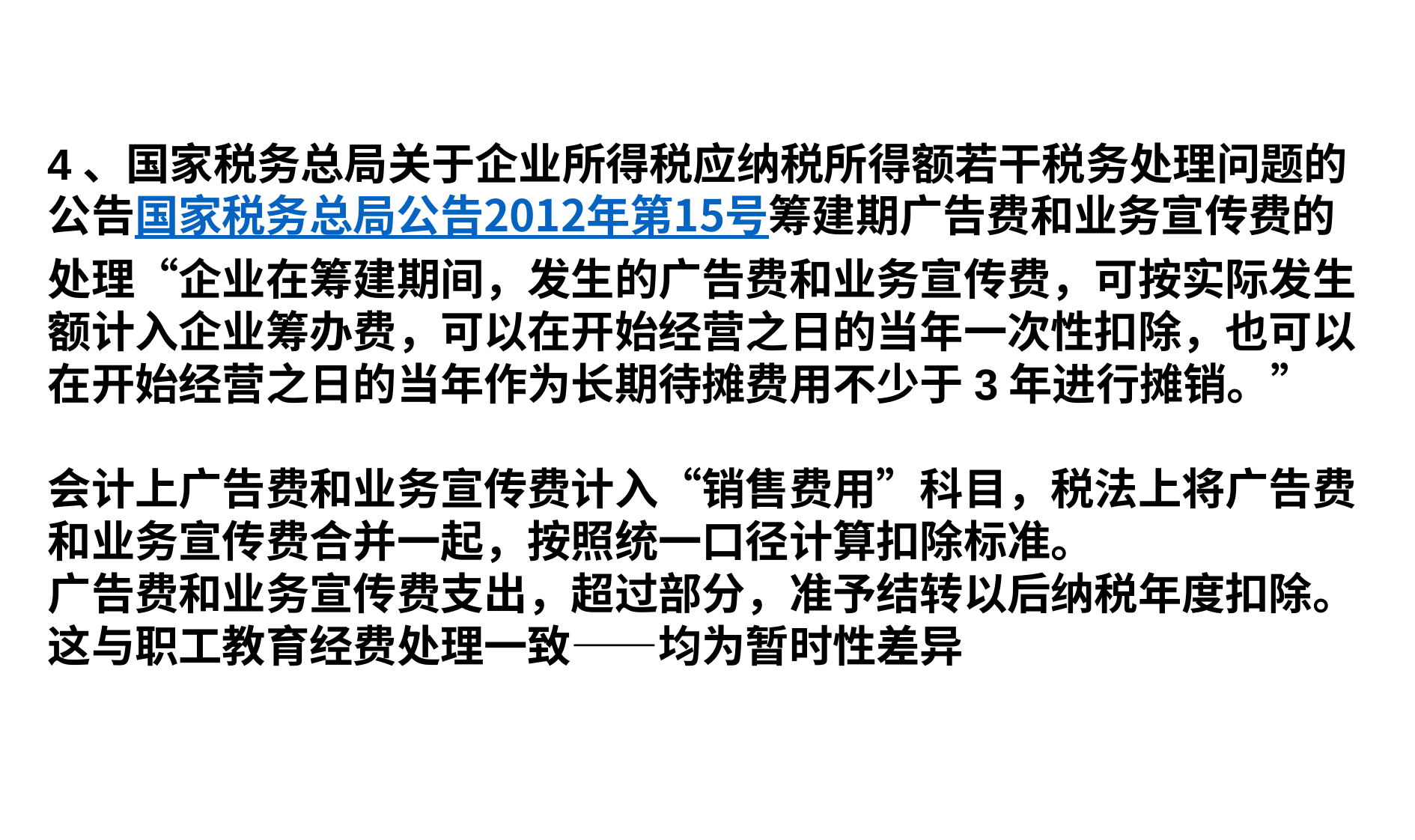

4、国家税务总局关于企业所得税应纳税所得额若干税务处理问题的公告国家税务总局公告2012年第15号筹建期广告费和业务宣传费的处理“企业在筹建期间，发生的广告费和业务宣传费，可按实际发生额计入企业筹办费，可以在开始经营之日的当年一次性扣除，也可以在开始经营之日的当年作为长期待摊费用不少于3年进行摊销。”

会计上广告费和业务宣传费计入“销售费用”科目，税法上将广告费和业务宣传费合并一起，按照统一口径计算扣除标准。
广告费和业务宣传费支出，超过部分，准予结转以后纳税年度扣除。这与职工教育经费处理一致——均为暂时性差异